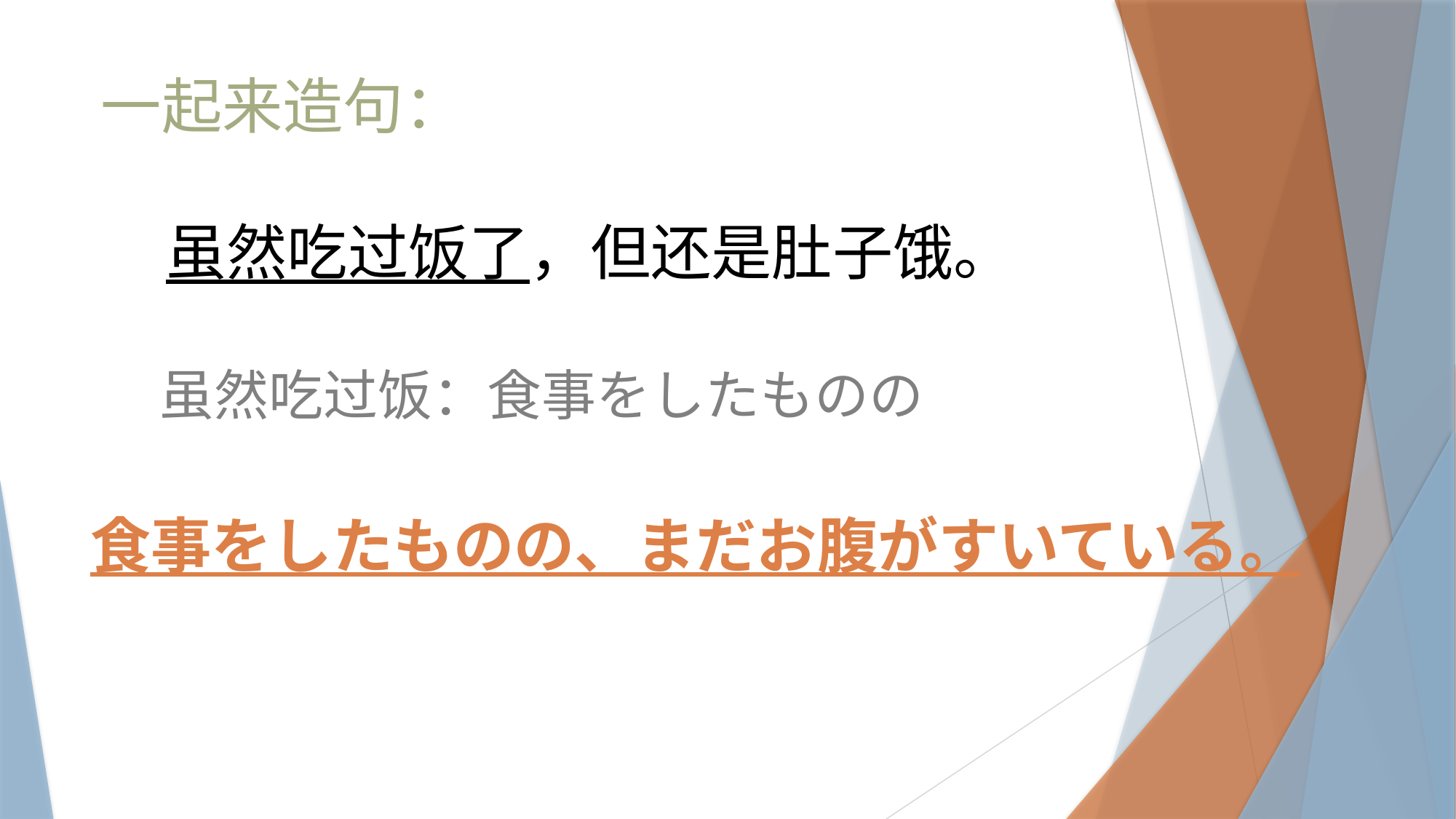

一起来造句：
虽然吃过饭了，但还是肚子饿。
虽然吃过饭：食事をしたものの
食事をしたものの、まだお腹がすいている。